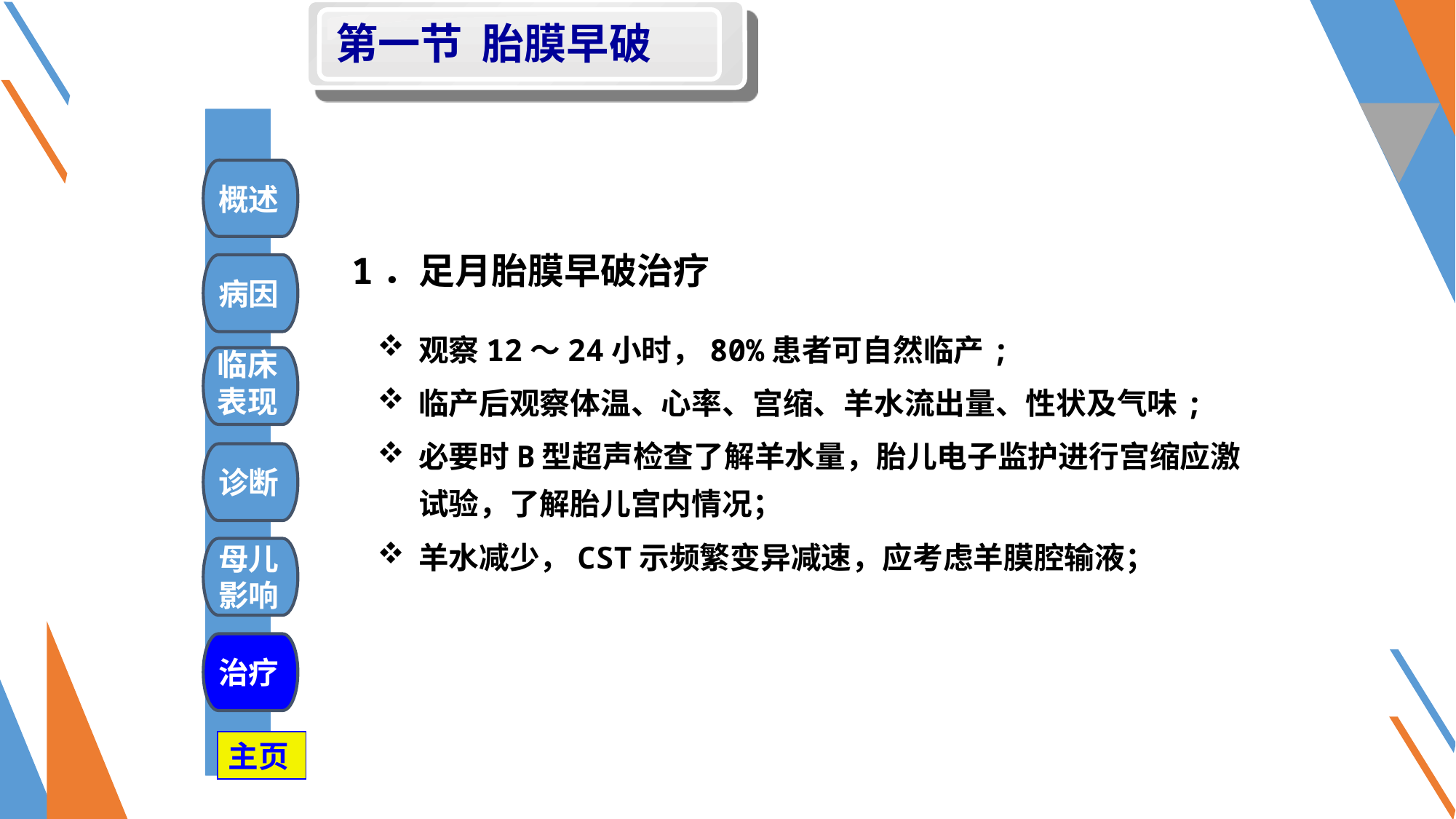

第一节  胎膜早破

#

概述

1．足月胎膜早破治疗
病因

观察12～24小时，80%患者可自然临产;
临产后观察体温、心率、宫缩、羊水流出量、性状及气味;
必要时B型超声检查了解羊水量，胎儿电子监护进行宫缩应激试验，了解胎儿宫内情况；
羊水减少，CST示频繁变异减速，应考虑羊膜腔输液；

临床
表现

诊断
母儿
影响
治疗
主页